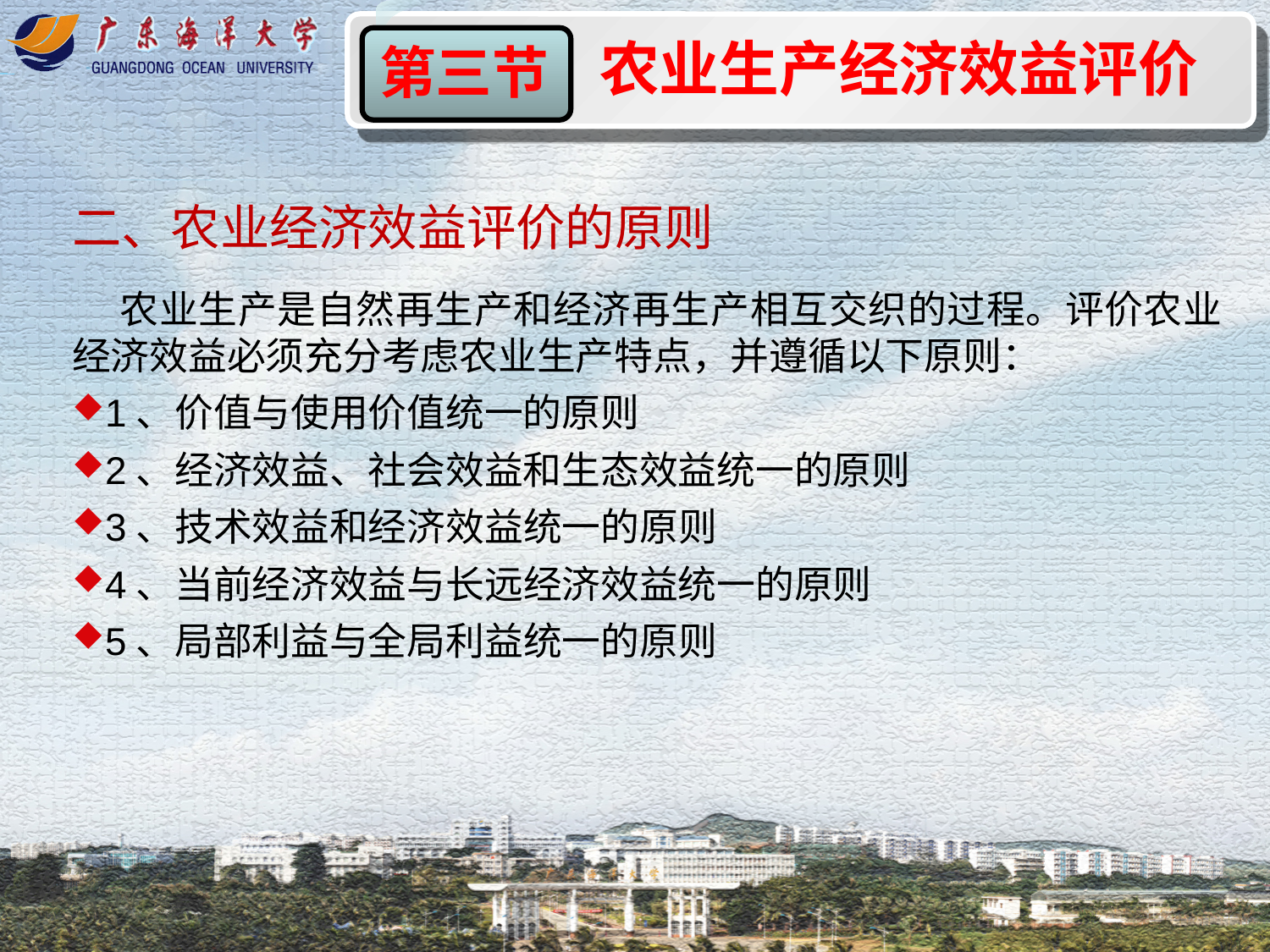

农业生产经济效益评价

第三节
二、农业经济效益评价的原则
    农业生产是自然再生产和经济再生产相互交织的过程。评价农业经济效益必须充分考虑农业生产特点，并遵循以下原则：
1、价值与使用价值统一的原则
2、经济效益、社会效益和生态效益统一的原则
3、技术效益和经济效益统一的原则
4、当前经济效益与长远经济效益统一的原则
5、局部利益与全局利益统一的原则